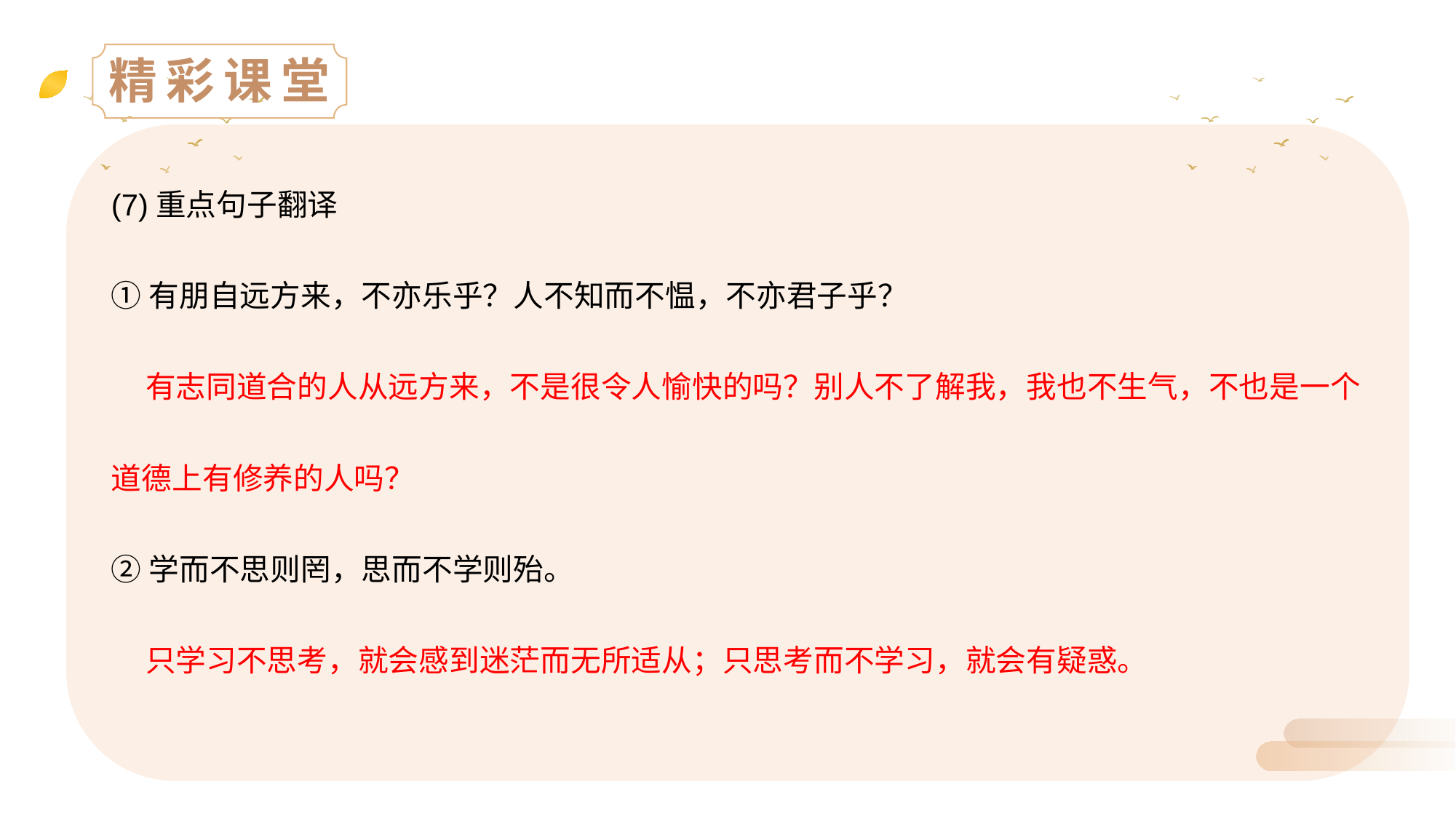

精彩课堂
(7)重点句子翻译
①有朋自远方来，不亦乐乎？人不知而不愠，不亦君子乎？
    有志同道合的人从远方来，不是很令人愉快的吗？别人不了解我，我也不生气，不也是一个道德上有修养的人吗？
②学而不思则罔，思而不学则殆。
    只学习不思考，就会感到迷茫而无所适从；只思考而不学习，就会有疑惑。